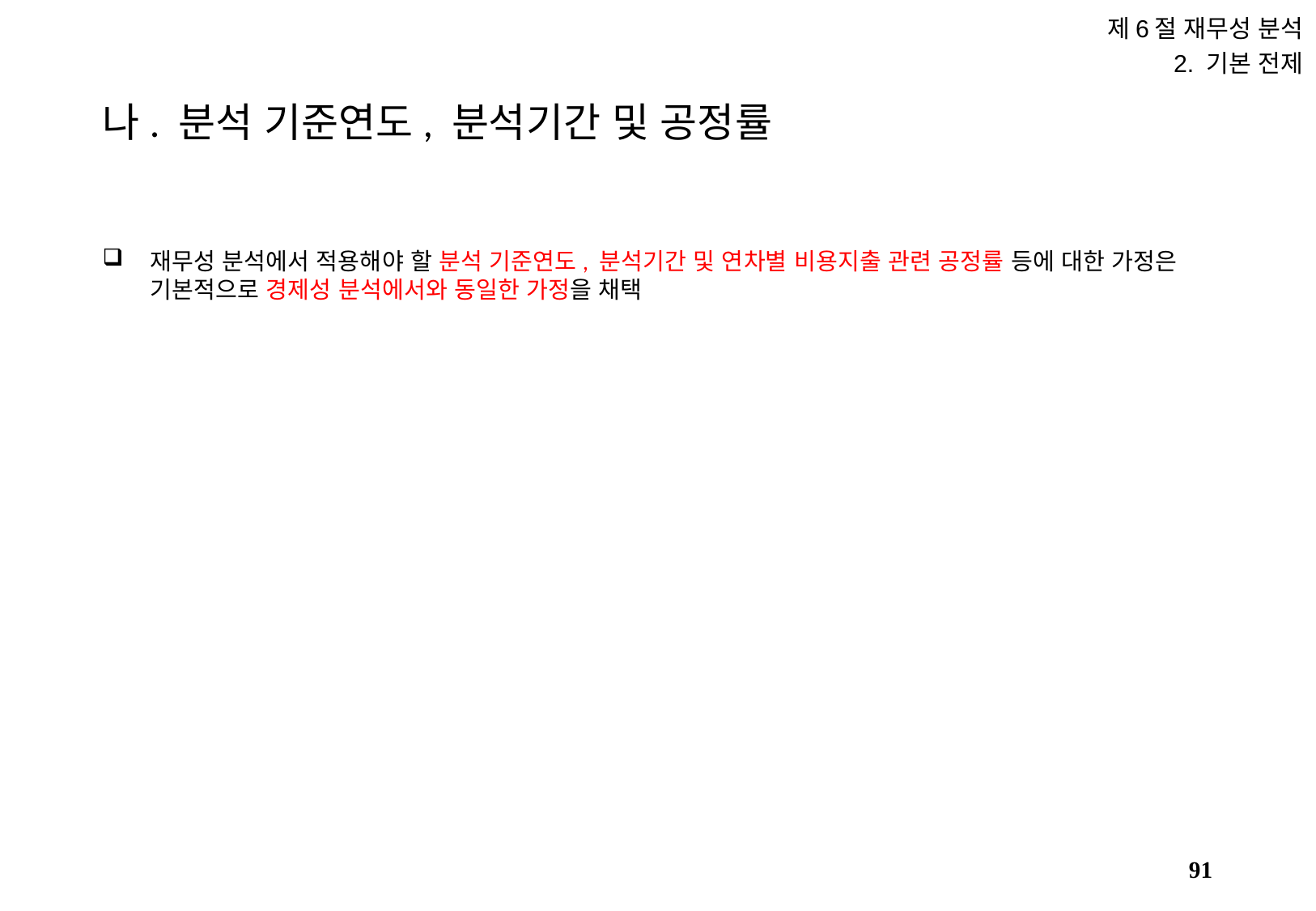

제6절 재무성 분석
2. 기본 전제
# 나. 분석 기준연도, 분석기간 및 공정률
재무성 분석에서 적용해야 할 분석 기준연도, 분석기간 및 연차별 비용지출 관련 공정률 등에 대한 가정은 기본적으로 경제성 분석에서와 동일한 가정을 채택
91